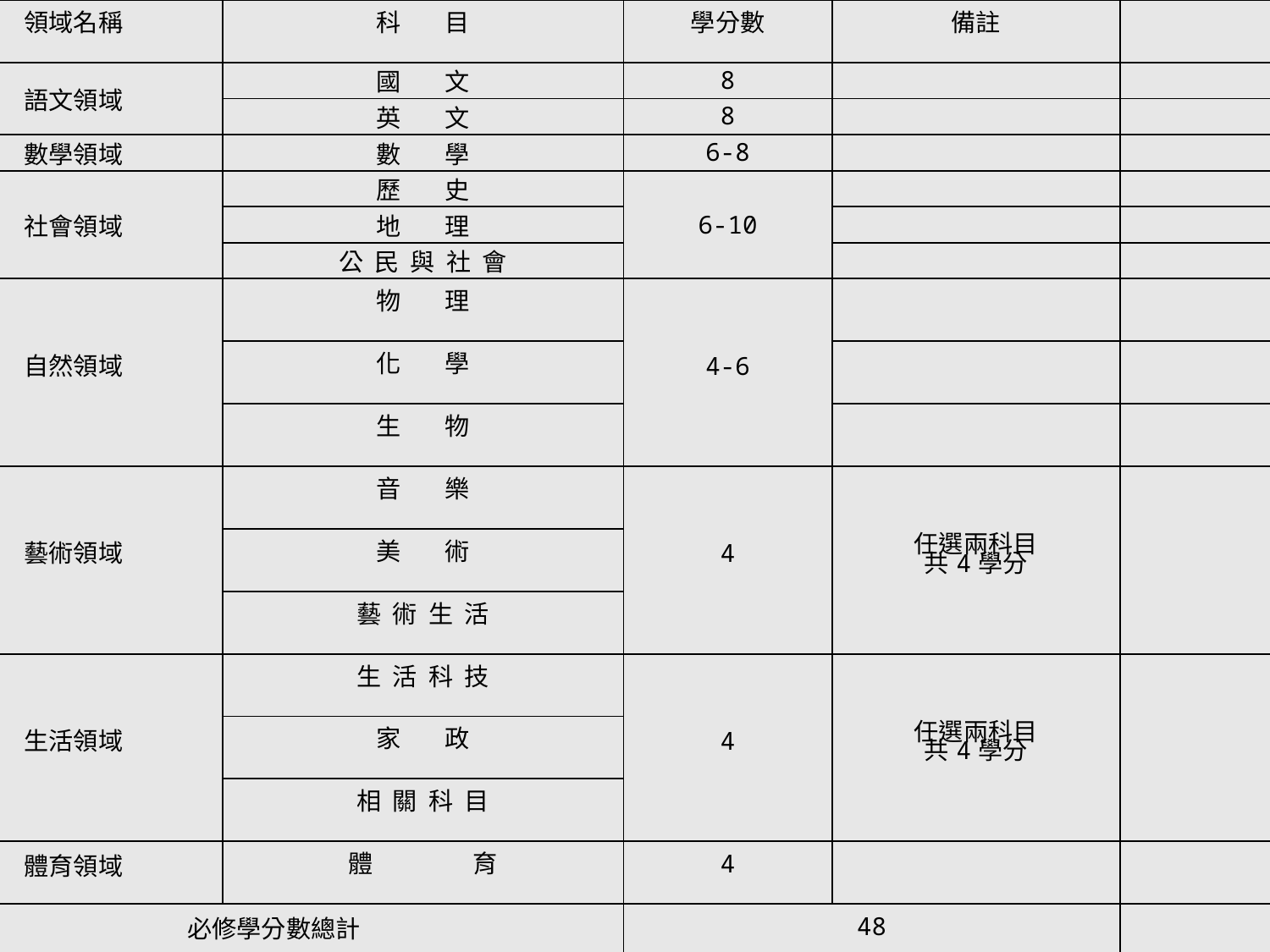

| 領域名稱 | 科        目 | 學分數 | 備註 |  |
| --- | --- | --- | --- | --- |
| 語文領域 | 國        文 | 8 |  |  |
|  | 英        文 | 8 |  |  |
| 數學領域 | 數        學 | 6-8 |  |  |
| 社會領域 | 歷        史 | 6-10 |  |  |
|  | 地        理 |  |  |  |
|  | 公  民  與  社  會 |  |  |  |
| 自然領域 | 物        理 | 4-6 |  |  |
|  | 化        學 |  |  |  |
|  | 生        物 |  |  |  |
| 藝術領域 | 音        樂 | 4 | 任選兩科目 共4學分 |  |
|  | 美        術 |  |  |  |
|  | 藝  術  生  活 |  |  |  |
| 生活領域 | 生  活  科  技 | 4 | 任選兩科目 共4學分 |  |
|  | 家        政 |  |  |  |
|  | 相  關  科  目 |  |  |  |
| 體育領域 | 體　　　　育 | 4 |  |  |
| 必修學分數總計 |  | 48 |  |  |
#